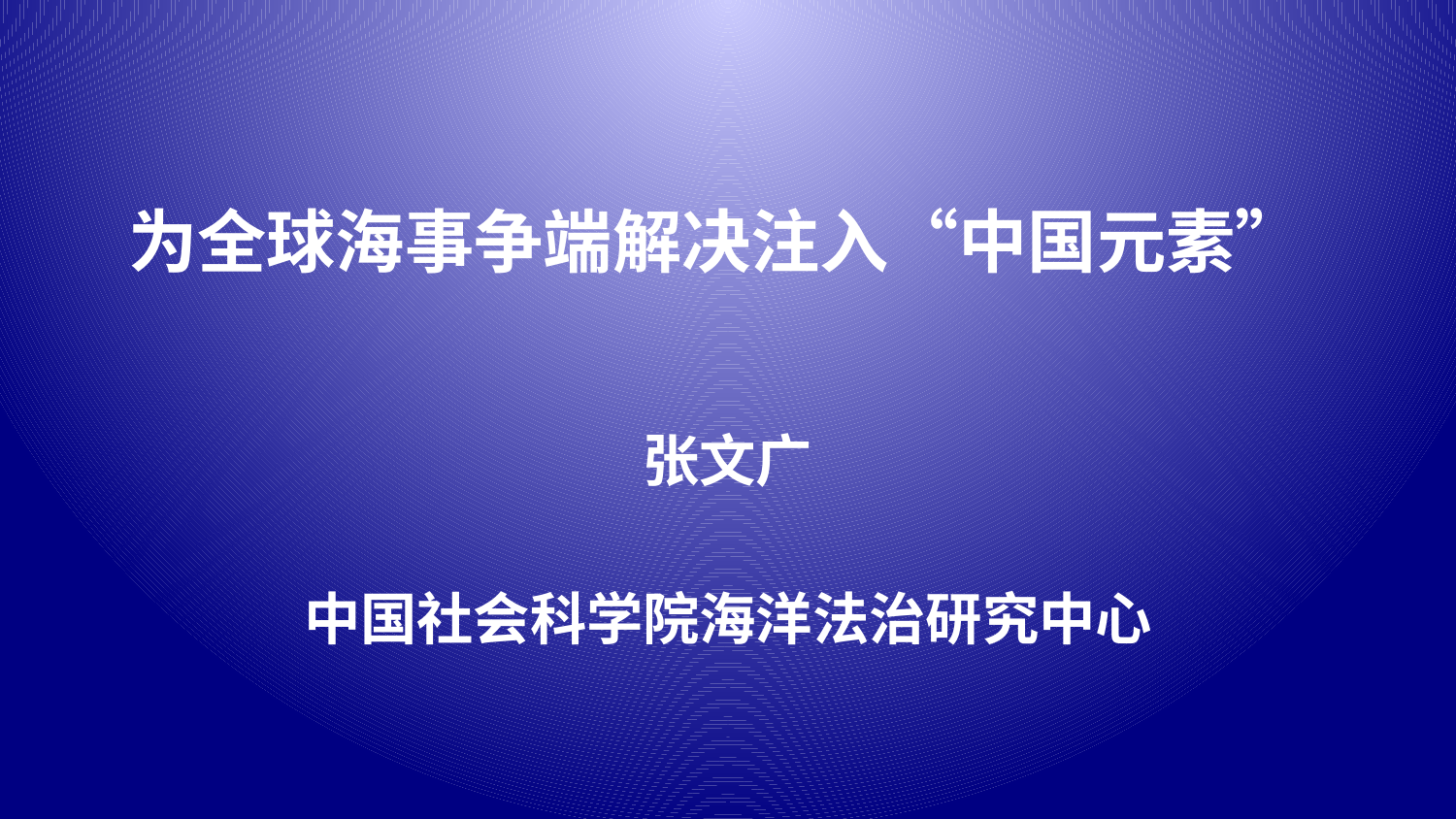

# 为全球海事争端解决注入“中国元素”
张文广

中国社会科学院海洋法治研究中心